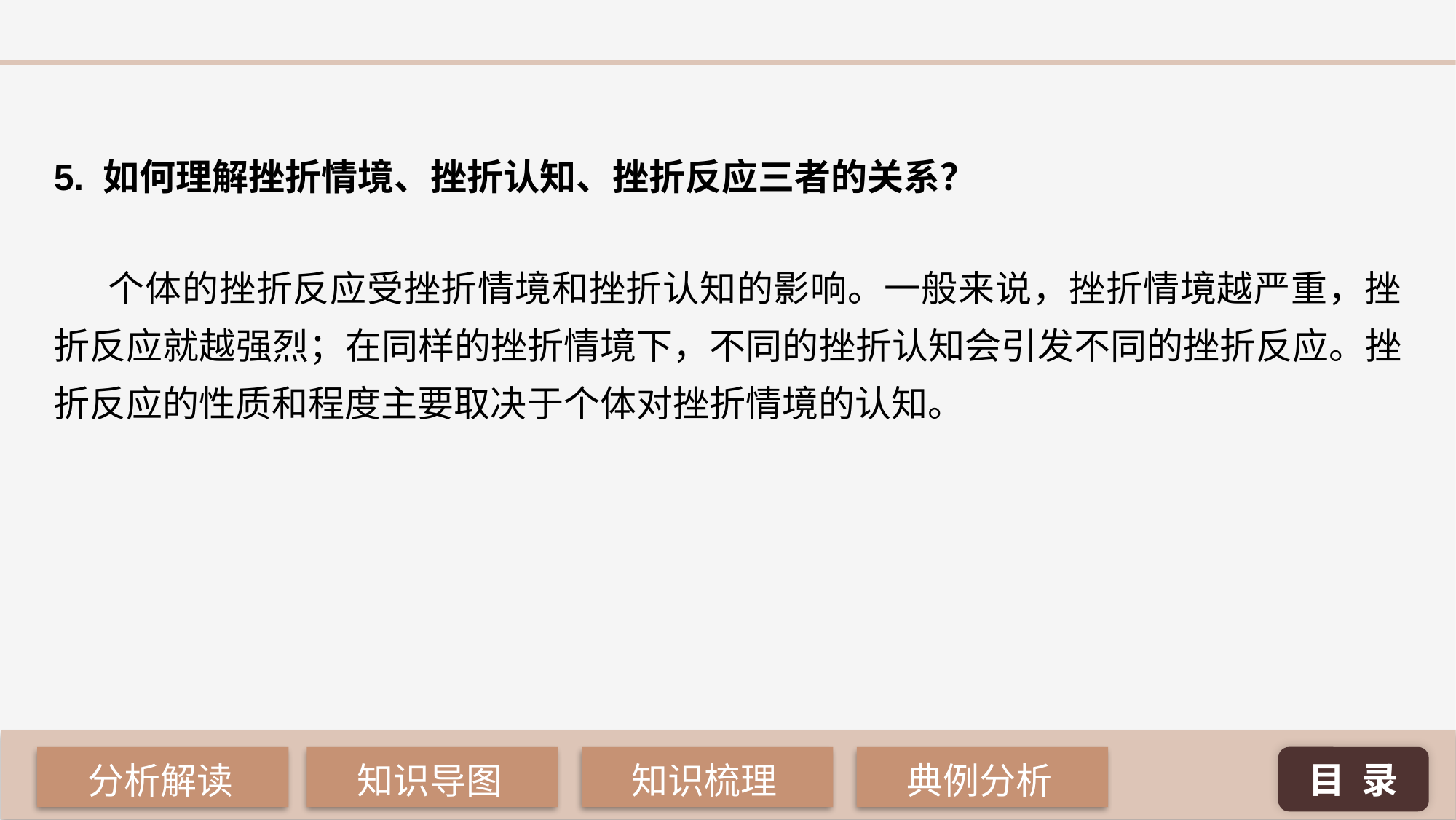

5. 如何理解挫折情境、挫折认知、挫折反应三者的关系？
个体的挫折反应受挫折情境和挫折认知的影响。一般来说，挫折情境越严重，挫折反应就越强烈；在同样的挫折情境下，不同的挫折认知会引发不同的挫折反应。挫折反应的性质和程度主要取决于个体对挫折情境的认知。